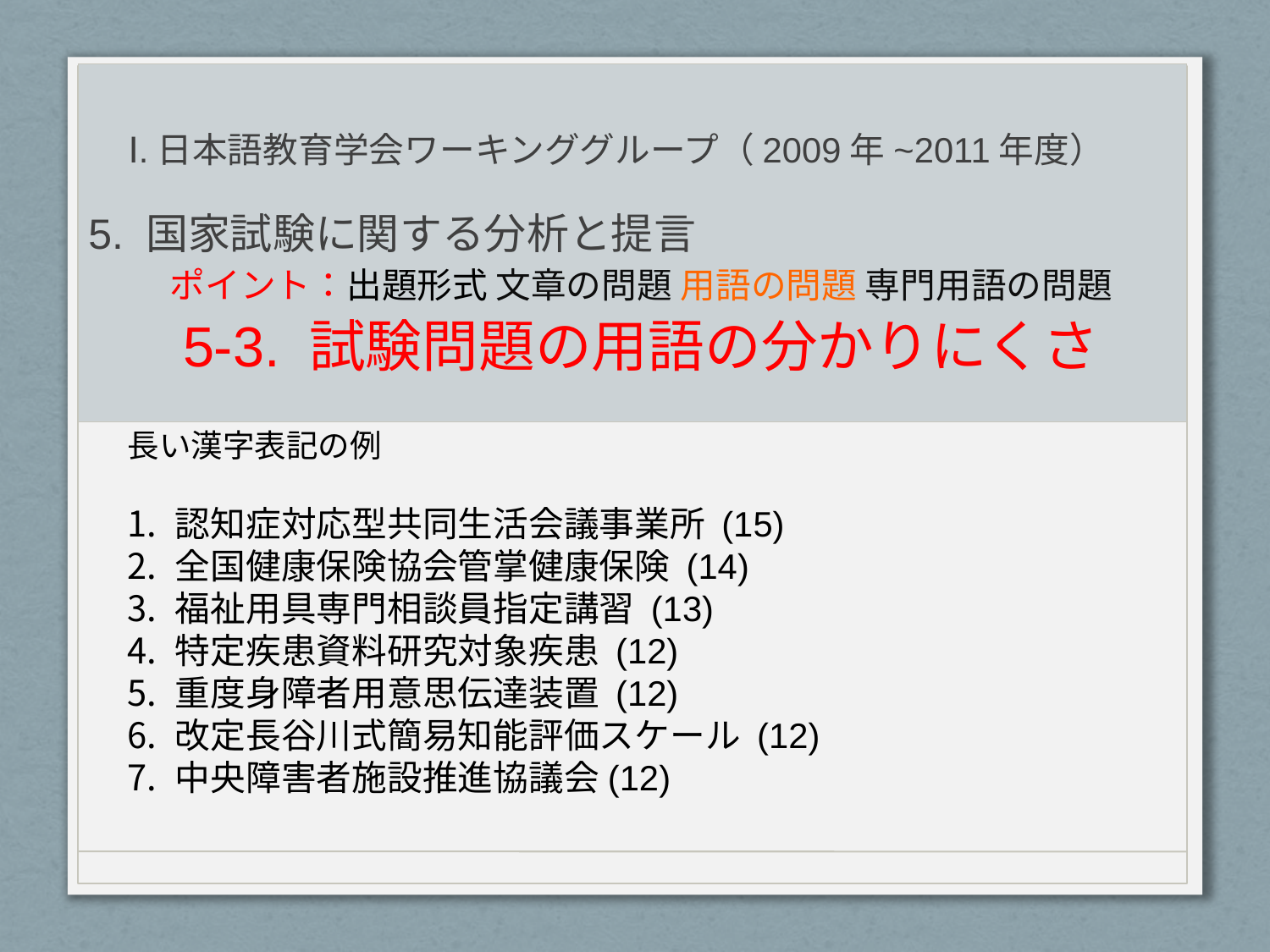

# Ⅰ.日本語教育学会ワーキンググループ（2009年~2011年度）
5. 国家試験に関する分析と提言
ポイント：出題形式 文章の問題 用語の問題 専門用語の問題
5-3. 試験問題の用語の分かりにくさ

長い漢字表記の例

認知症対応型共同生活会議事業所 (15)
全国健康保険協会管掌健康保険 (14)
福祉用具専門相談員指定講習 (13)
特定疾患資料研究対象疾患 (12)
重度身障者用意思伝達装置 (12)
改定長谷川式簡易知能評価スケール (12)
中央障害者施設推進協議会(12)